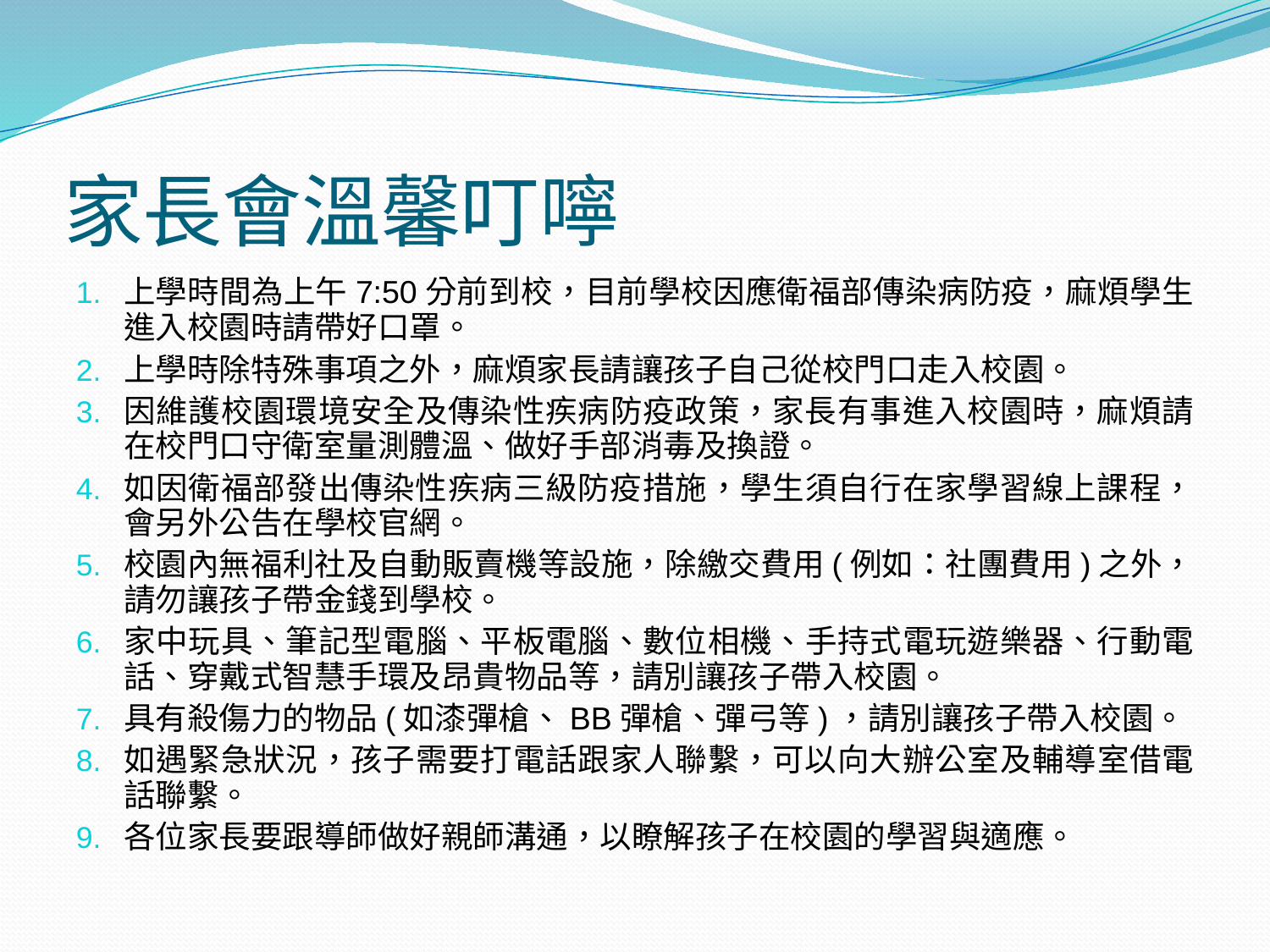

# 家長會溫馨叮嚀
上學時間為上午7:50分前到校，目前學校因應衛福部傳染病防疫，麻煩學生進入校園時請帶好口罩。
上學時除特殊事項之外，麻煩家長請讓孩子自己從校門口走入校園。
因維護校園環境安全及傳染性疾病防疫政策，家長有事進入校園時，麻煩請在校門口守衛室量測體溫、做好手部消毒及換證。
如因衛福部發出傳染性疾病三級防疫措施，學生須自行在家學習線上課程，會另外公告在學校官網。
校園內無福利社及自動販賣機等設施，除繳交費用(例如：社團費用)之外，請勿讓孩子帶金錢到學校。
家中玩具、筆記型電腦、平板電腦、數位相機、手持式電玩遊樂器、行動電話、穿戴式智慧手環及昂貴物品等，請別讓孩子帶入校園。
具有殺傷力的物品(如漆彈槍、BB彈槍、彈弓等)，請別讓孩子帶入校園。
如遇緊急狀況，孩子需要打電話跟家人聯繫，可以向大辦公室及輔導室借電話聯繫。
各位家長要跟導師做好親師溝通，以瞭解孩子在校園的學習與適應。